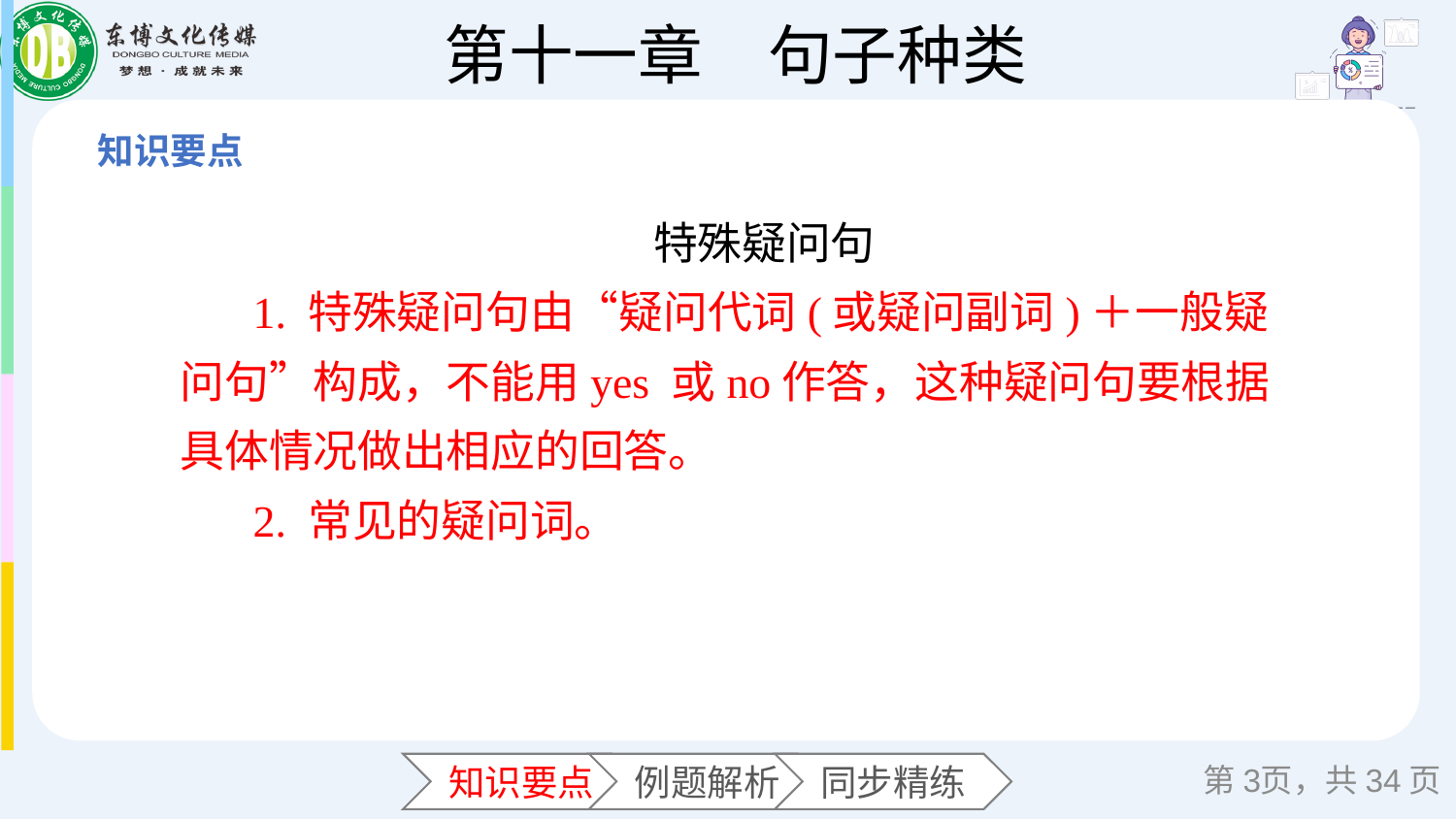

特殊疑问句
1. 特殊疑问句由“疑问代词(或疑问副词)＋一般疑问句”构成，不能用yes 或no作答，这种疑问句要根据具体情况做出相应的回答。
2. 常见的疑问词。
第3页，共34页